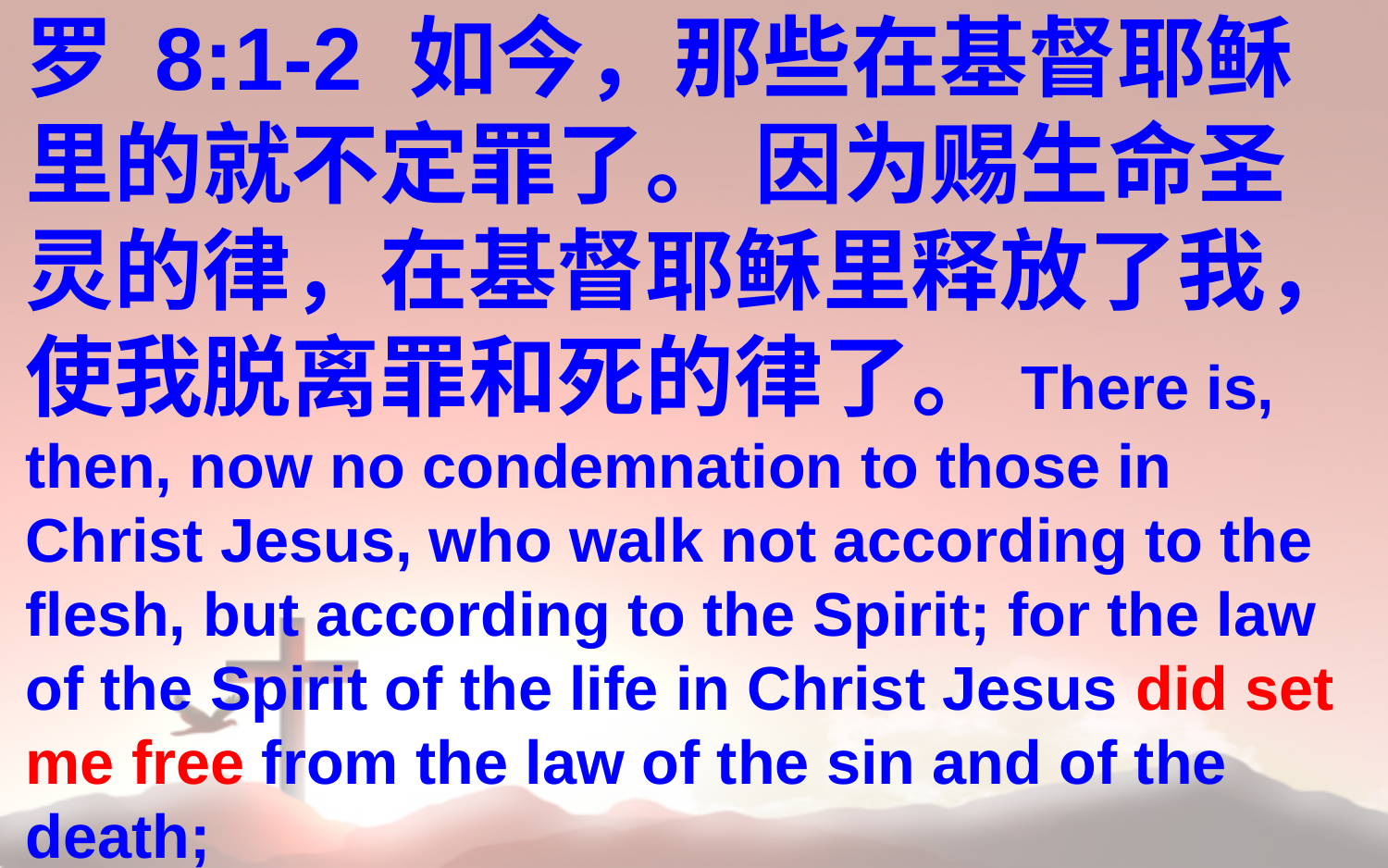

罗 8:1-2 如今，那些在基督耶稣里的就不定罪了。 因为赐生命圣灵的律，在基督耶稣里释放了我，使我脱离罪和死的律了。There is, then, now no condemnation to those in Christ Jesus, who walk not according to the flesh, but according to the Spirit; for the law of the Spirit of the life in Christ Jesus did set me free from the law of the sin and of the death;